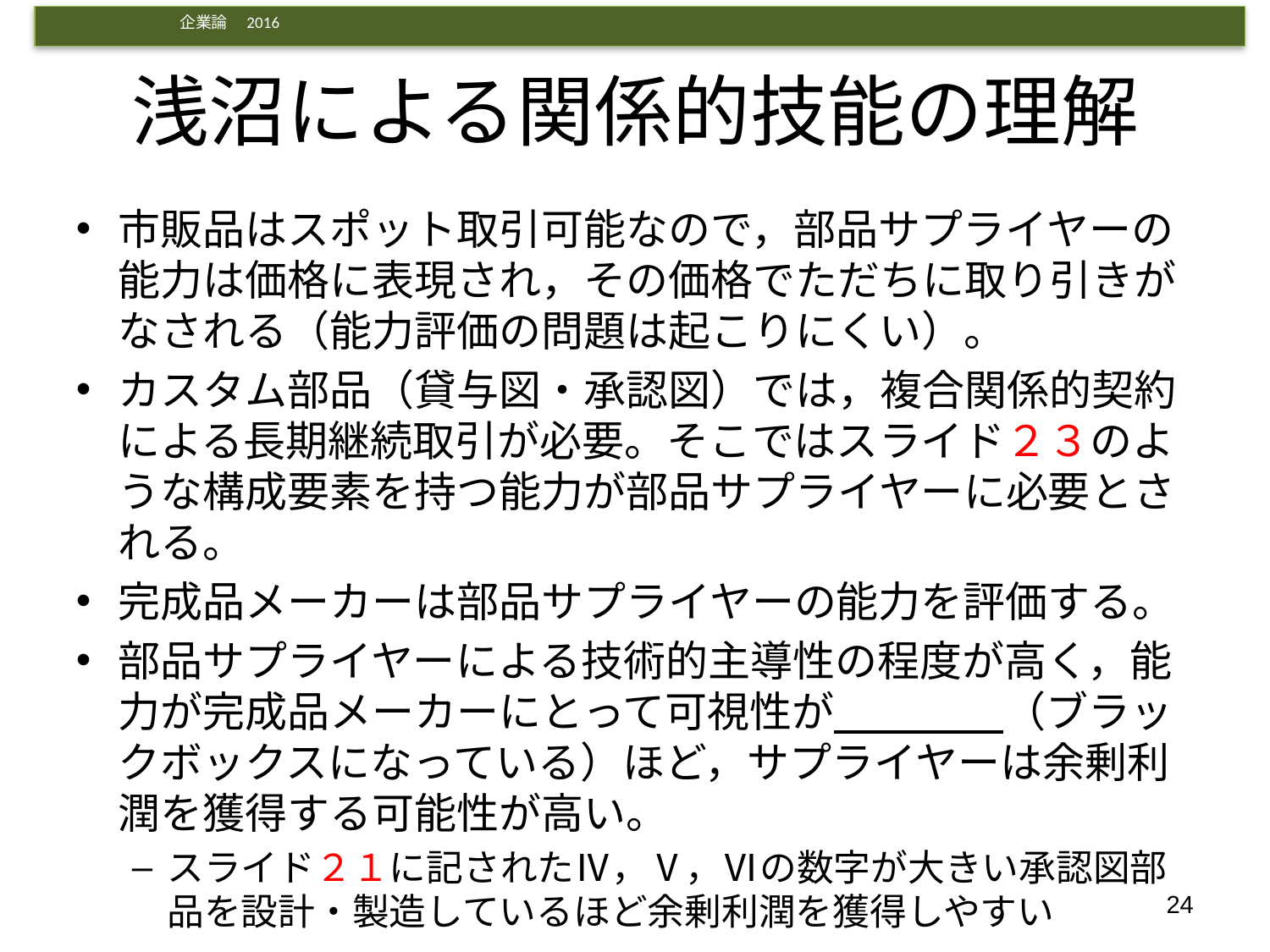

# 浅沼による関係的技能の理解
市販品はスポット取引可能なので，部品サプライヤーの能力は価格に表現され，その価格でただちに取り引きがなされる（能力評価の問題は起こりにくい）。
カスタム部品（貸与図・承認図）では，複合関係的契約による長期継続取引が必要。そこではスライド２３のような構成要素を持つ能力が部品サプライヤーに必要とされる。
完成品メーカーは部品サプライヤーの能力を評価する。
部品サプライヤーによる技術的主導性の程度が高く，能力が完成品メーカーにとって可視性が　　　　（ブラックボックスになっている）ほど，サプライヤーは余剰利潤を獲得する可能性が高い。
スライド２１に記されたⅣ，Ⅴ，Ⅵの数字が大きい承認図部品を設計・製造しているほど余剰利潤を獲得しやすい

24